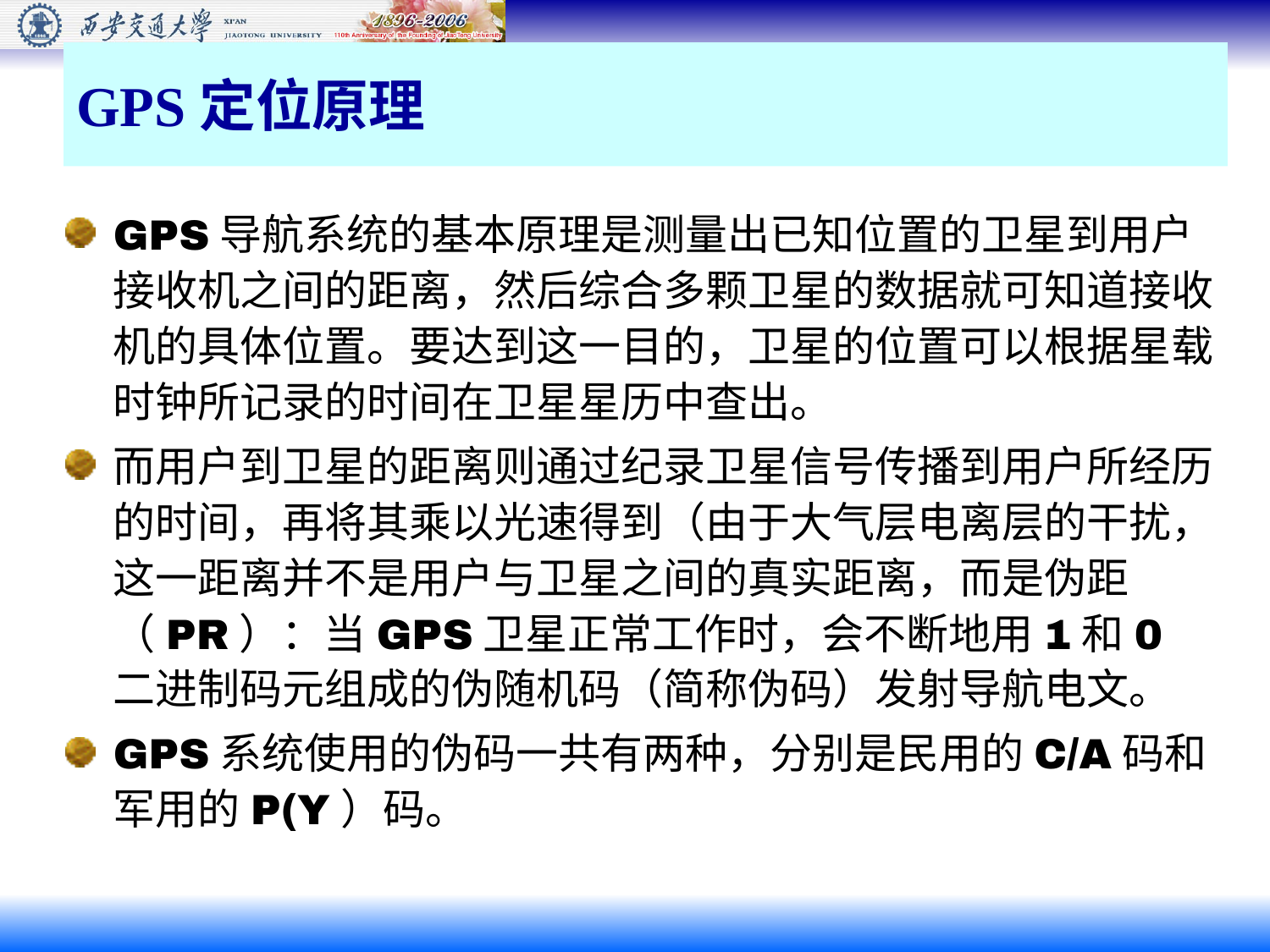

# GPS定位原理
GPS导航系统的基本原理是测量出已知位置的卫星到用户接收机之间的距离，然后综合多颗卫星的数据就可知道接收机的具体位置。要达到这一目的，卫星的位置可以根据星载时钟所记录的时间在卫星星历中查出。
而用户到卫星的距离则通过纪录卫星信号传播到用户所经历的时间，再将其乘以光速得到（由于大气层电离层的干扰，这一距离并不是用户与卫星之间的真实距离，而是伪距（PR）：当GPS卫星正常工作时，会不断地用1和0二进制码元组成的伪随机码（简称伪码）发射导航电文。
GPS系统使用的伪码一共有两种，分别是民用的C/A码和军用的P(Y）码。